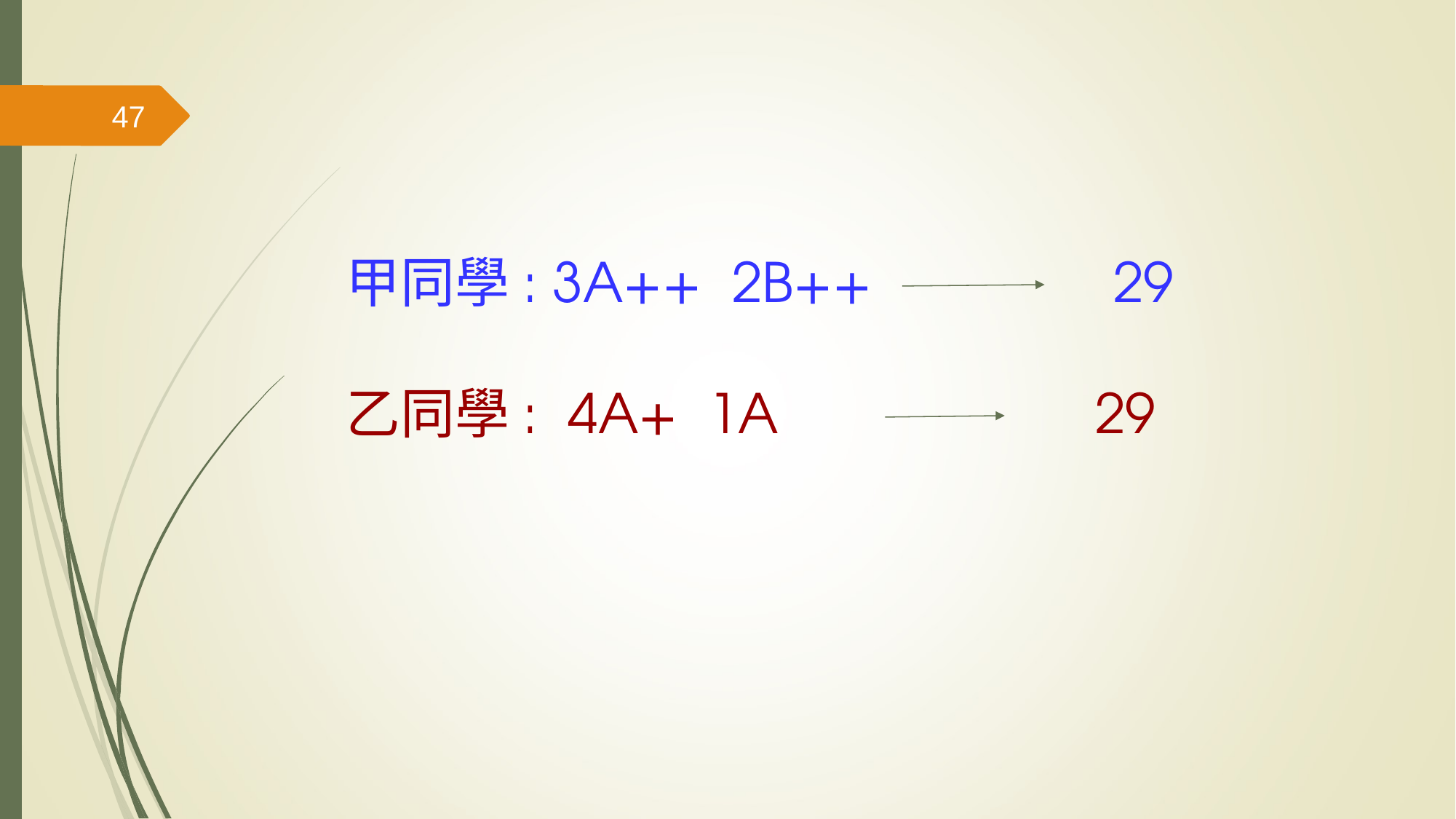

47
# 甲同學: 3A++  2B++                29

乙同學:  4A+  1A                     29